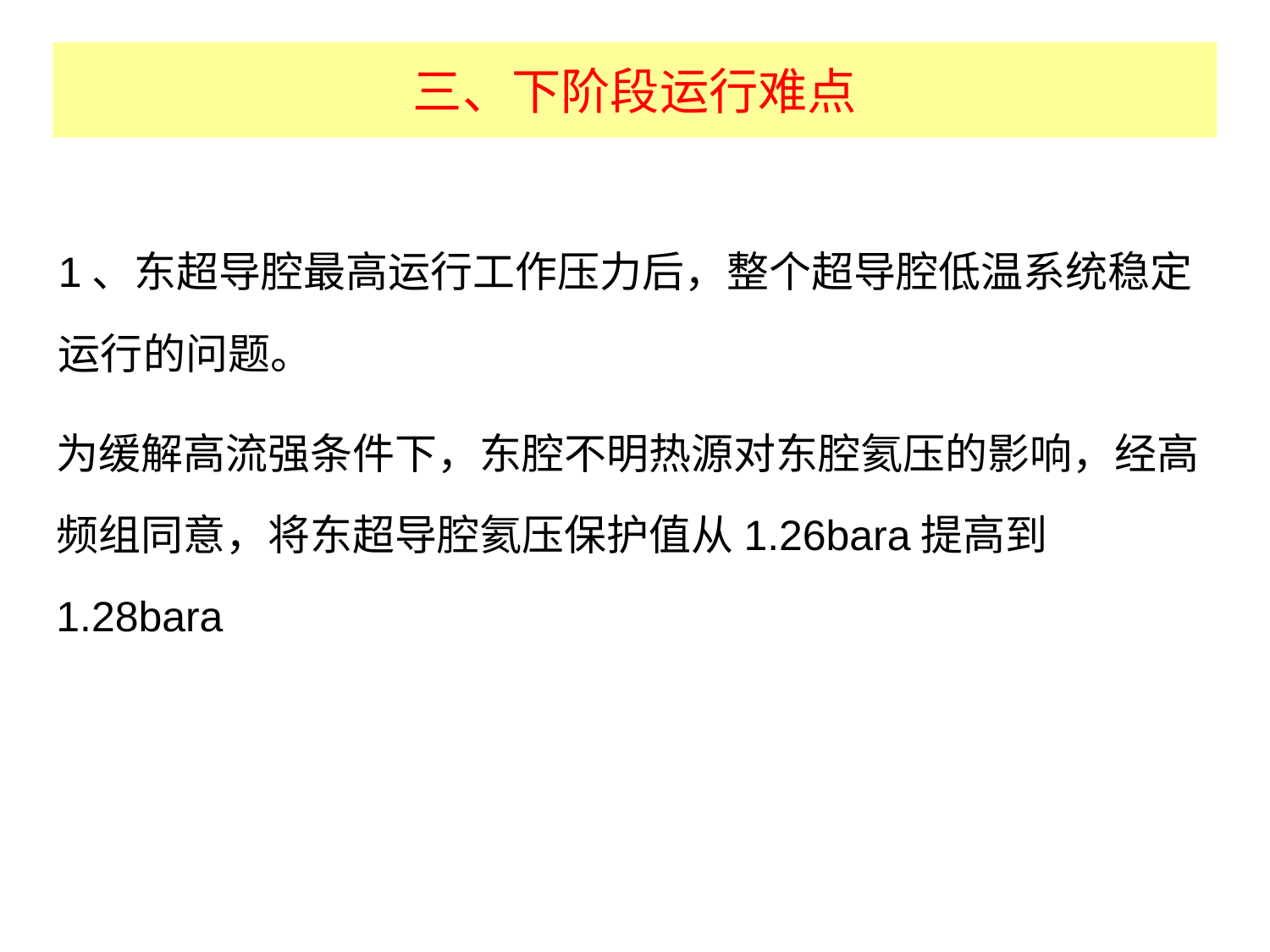

三、下阶段运行难点

1、东超导腔最高运行工作压力后，整个超导腔低温系统稳定运行的问题。
为缓解高流强条件下，东腔不明热源对东腔氦压的影响，经高频组同意，将东超导腔氦压保护值从1.26bara提高到1.28bara